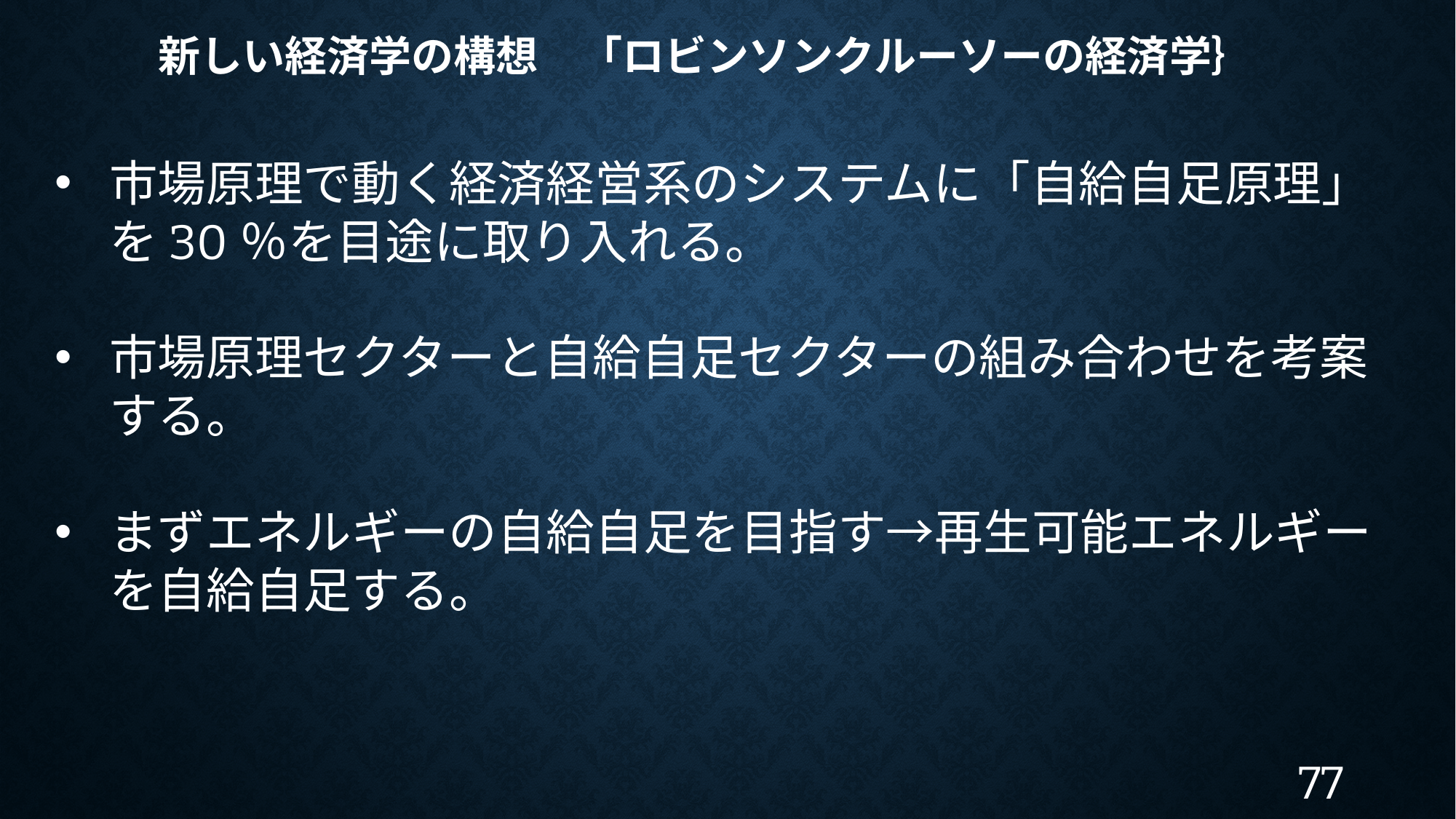

# 新しい経済学の構想　「ロビンソンクルーソーの経済学｝
市場原理で動く経済経営系のシステムに「自給自足原理」を30％を目途に取り入れる。

市場原理セクターと自給自足セクターの組み合わせを考案する。

まずエネルギーの自給自足を目指す→再生可能エネルギーを自給自足する。
77